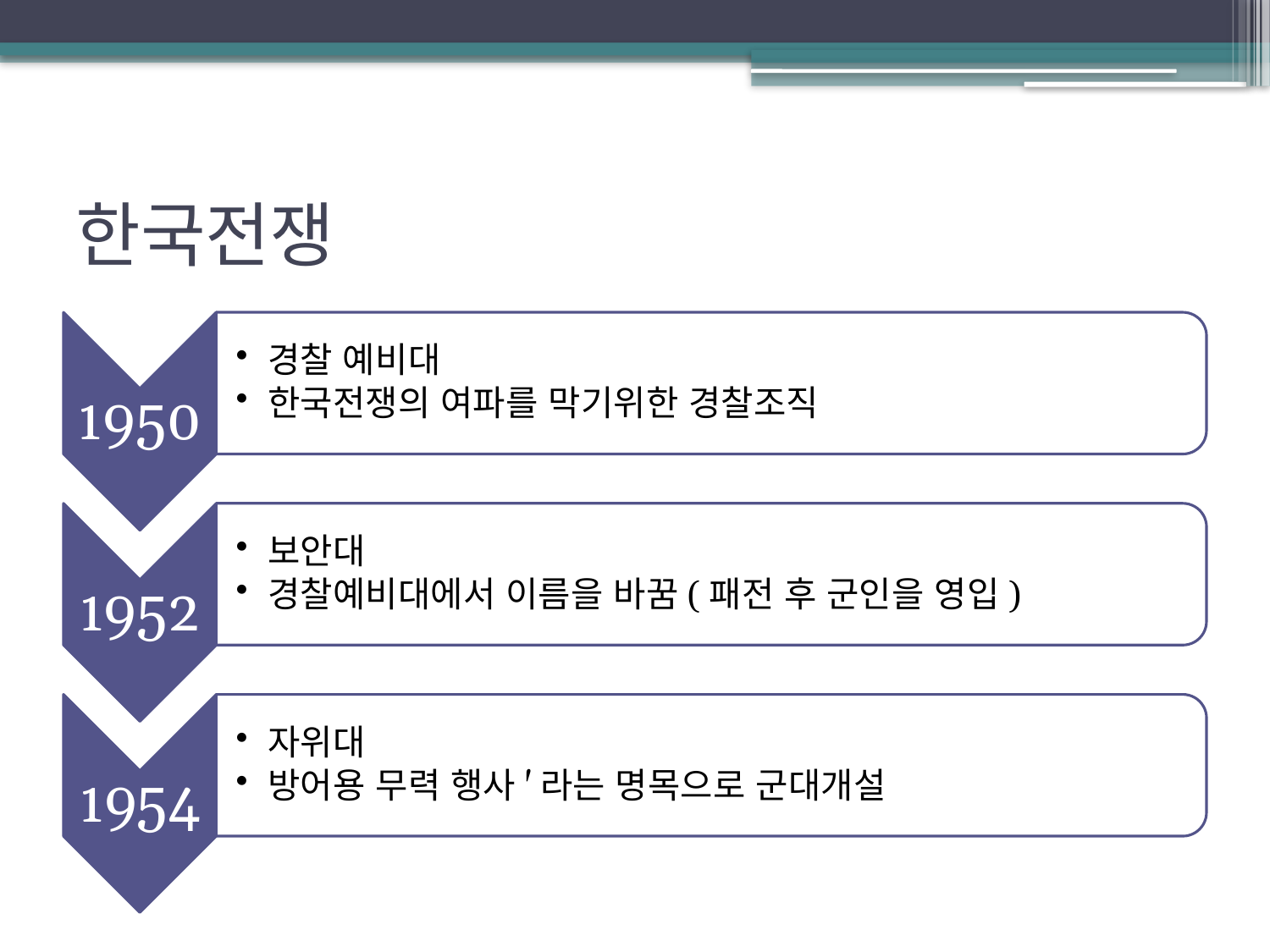

# 한국전쟁
1950
경찰 예비대
한국전쟁의 여파를 막기위한 경찰조직
1952
보안대
경찰예비대에서 이름을 바꿈(패전 후 군인을 영입)
1954
자위대
방어용 무력 행사'라는 명목으로 군대개설